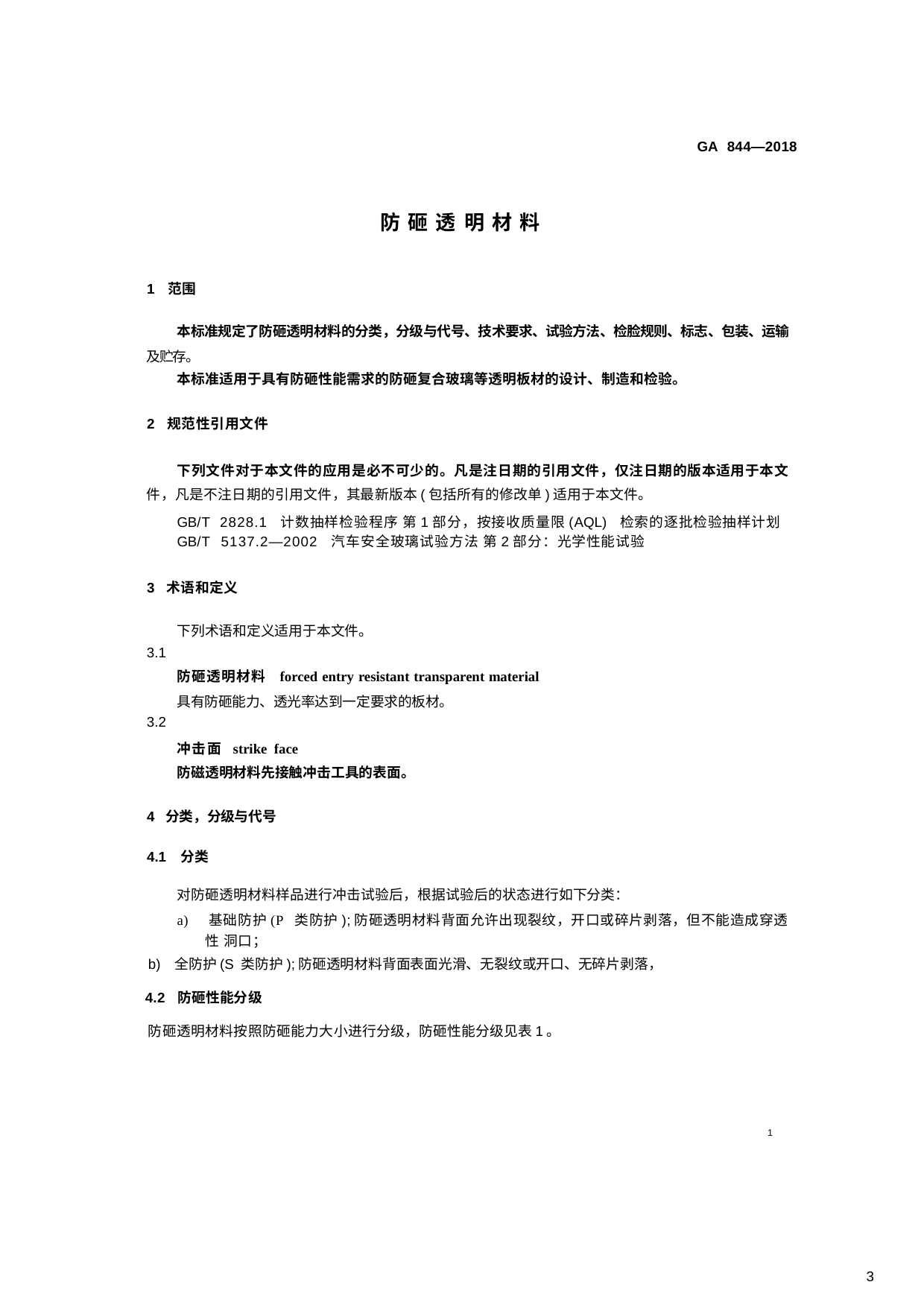

GA  844—2018

防 砸 透 明 材 料

1  范围

本标准规定了防砸透明材料的分类，分级与代号、技术要求、试验方法、检脸规则、标志、包装、运输
及贮存。
本标准适用于具有防砸性能需求的防砸复合玻璃等透明板材的设计、制造和检验。
2  规范性引用文件

下列文件对于本文件的应用是必不可少的。凡是注日期的引用文件，仅注日期的版本适用于本文
件，凡是不注日期的引用文件，其最新版本(包括所有的修改单)适用于本文件。
GB/T 2828.1 计数抽样检验程序 第1部分，按接收质量限(AQL) 检索的逐批检验抽样计划    GB/T 5137.2—2002 汽车安全玻璃试验方法 第2部分：光学性能试验

3  术语和定义

下列术语和定义适用于本文件。
3.1
防砸透明材料 forced entry resistant transparent material
具有防砸能力、透光率达到一定要求的板材。
3.2
冲击面 strike face
防磁透明材料先接触冲击工具的表面。

4  分类，分级与代号
4.1 分类
对防砸透明材料样品进行冲击试验后，根据试验后的状态进行如下分类：
a)    基础防护(P  类防护);防砸透明材料背面允许出现裂纹，开口或碎片剥落，但不能造成穿透性 洞口；
b) 全防护(S 类防护);防砸透明材料背面表面光滑、无裂纹或开口、无碎片剥落，
4.2  防砸性能分级

防砸透明材料按照防砸能力大小进行分级，防砸性能分级见表1。

1

3